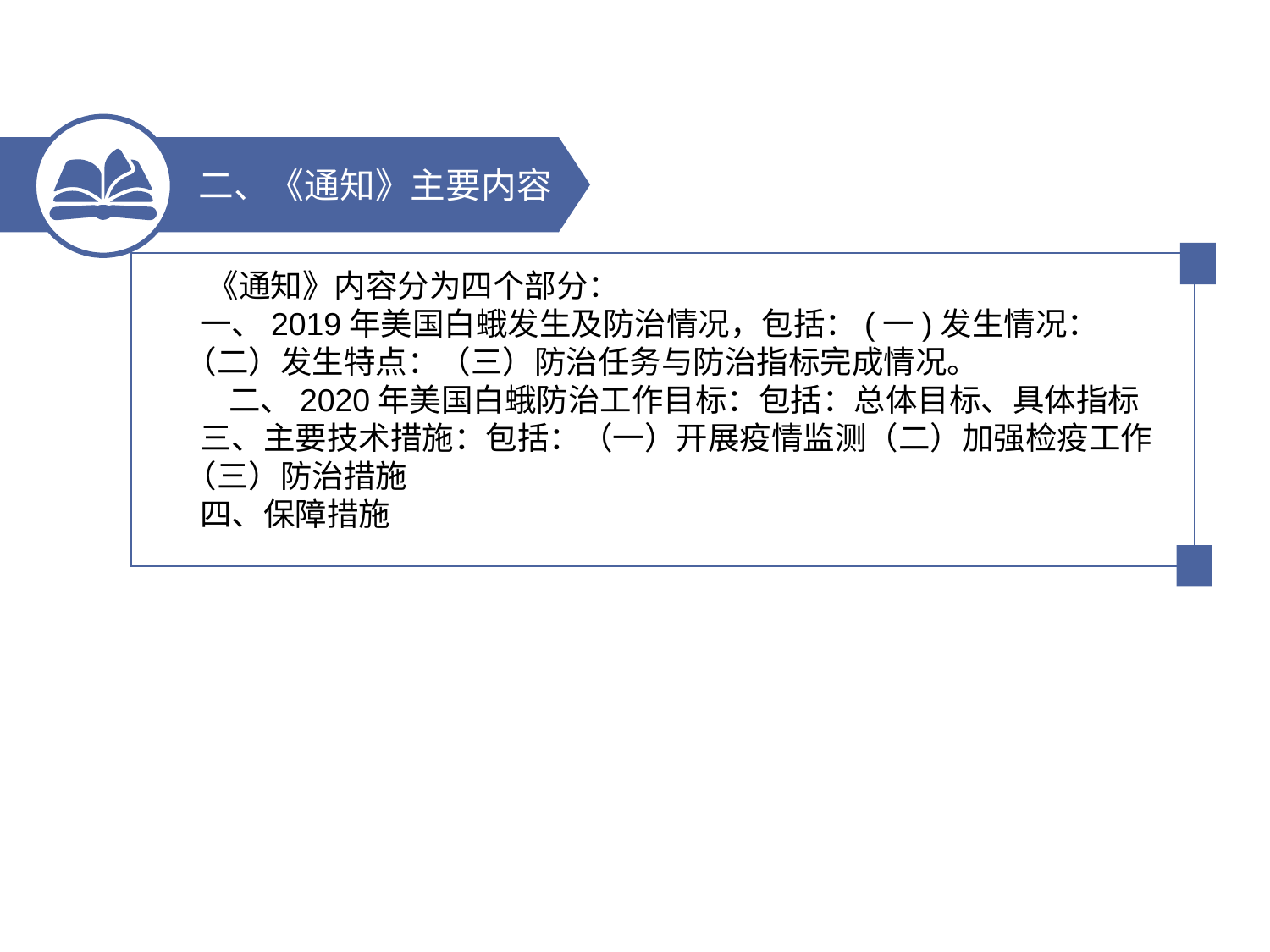

二、《通知》主要内容

  《通知》内容分为四个部分：
 一、2019年美国白蛾发生及防治情况，包括：(一)发生情况：（二）发生特点：（三）防治任务与防治指标完成情况。
     二、2020年美国白蛾防治工作目标：包括：总体目标、具体指标
 三、主要技术措施：包括：（一）开展疫情监测（二）加强检疫工作（三）防治措施
 四、保障措施